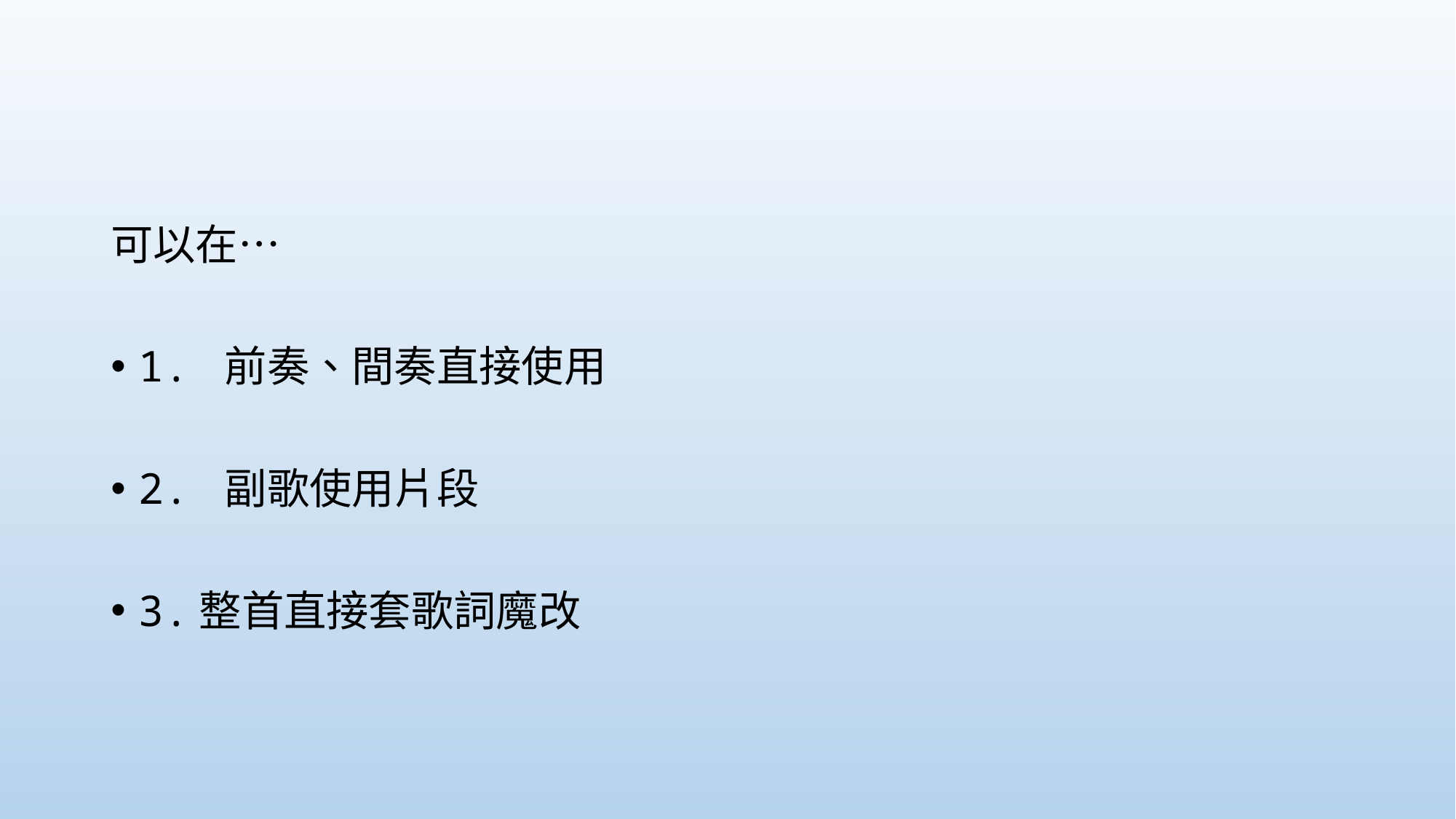

#
可以在…

1. 前奏、間奏直接使用

2. 副歌使用片段

3.整首直接套歌詞魔改